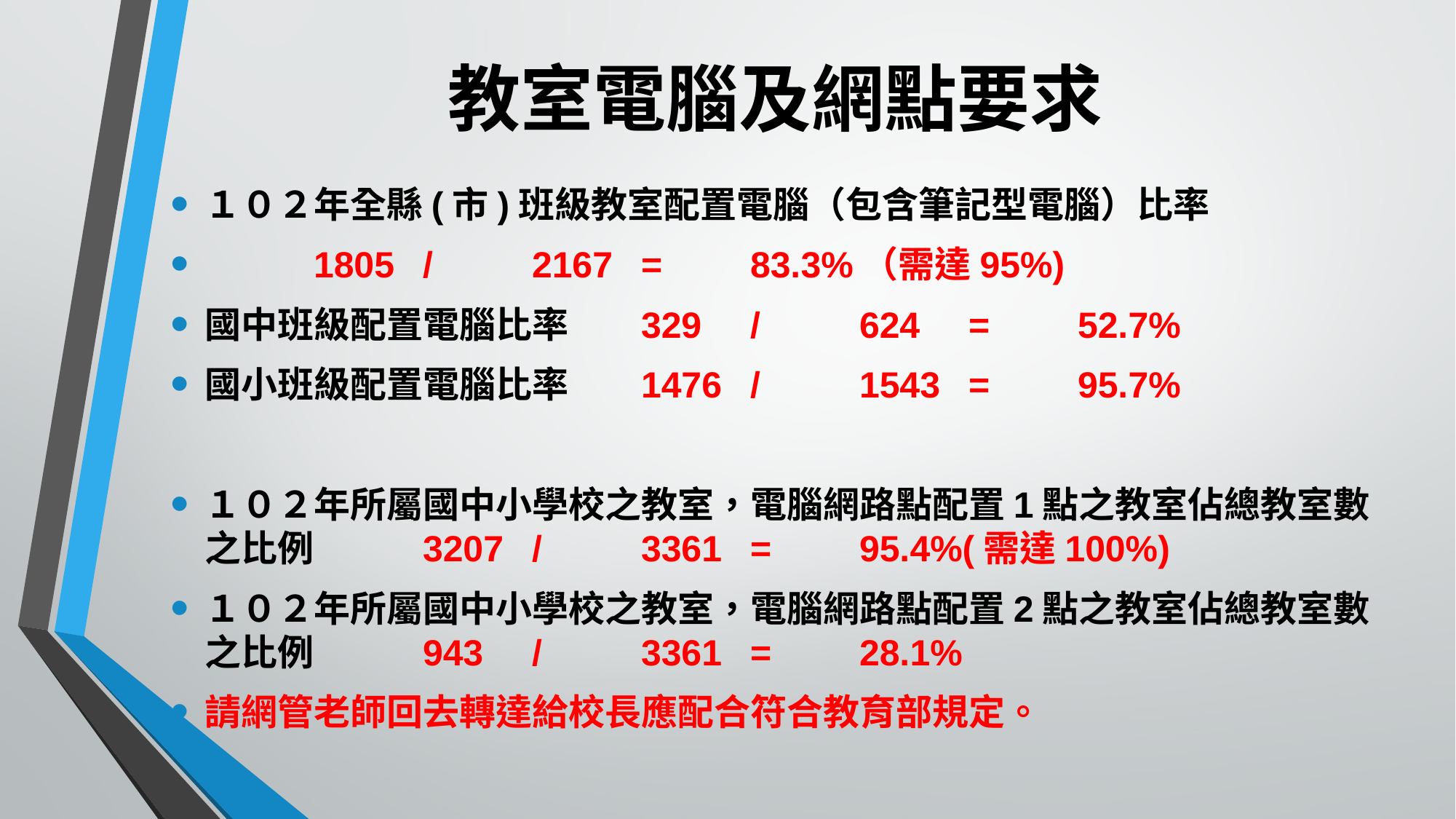

# 教室電腦及網點要求
１０２年全縣(市)班級教室配置電腦（包含筆記型電腦）比率
	1805	/	2167	=	83.3%（需達95%)
國中班級配置電腦比率	329	/	624	=	52.7%
國小班級配置電腦比率	1476	/	1543	=	95.7%

１０２年所屬國中小學校之教室，電腦網路點配置1點之教室佔總教室數之比例	3207	/	3361	=	95.4%(需達100%)
１０２年所屬國中小學校之教室，電腦網路點配置2點之教室佔總教室數之比例	943	/	3361	=	28.1%
請網管老師回去轉達給校長應配合符合教育部規定。